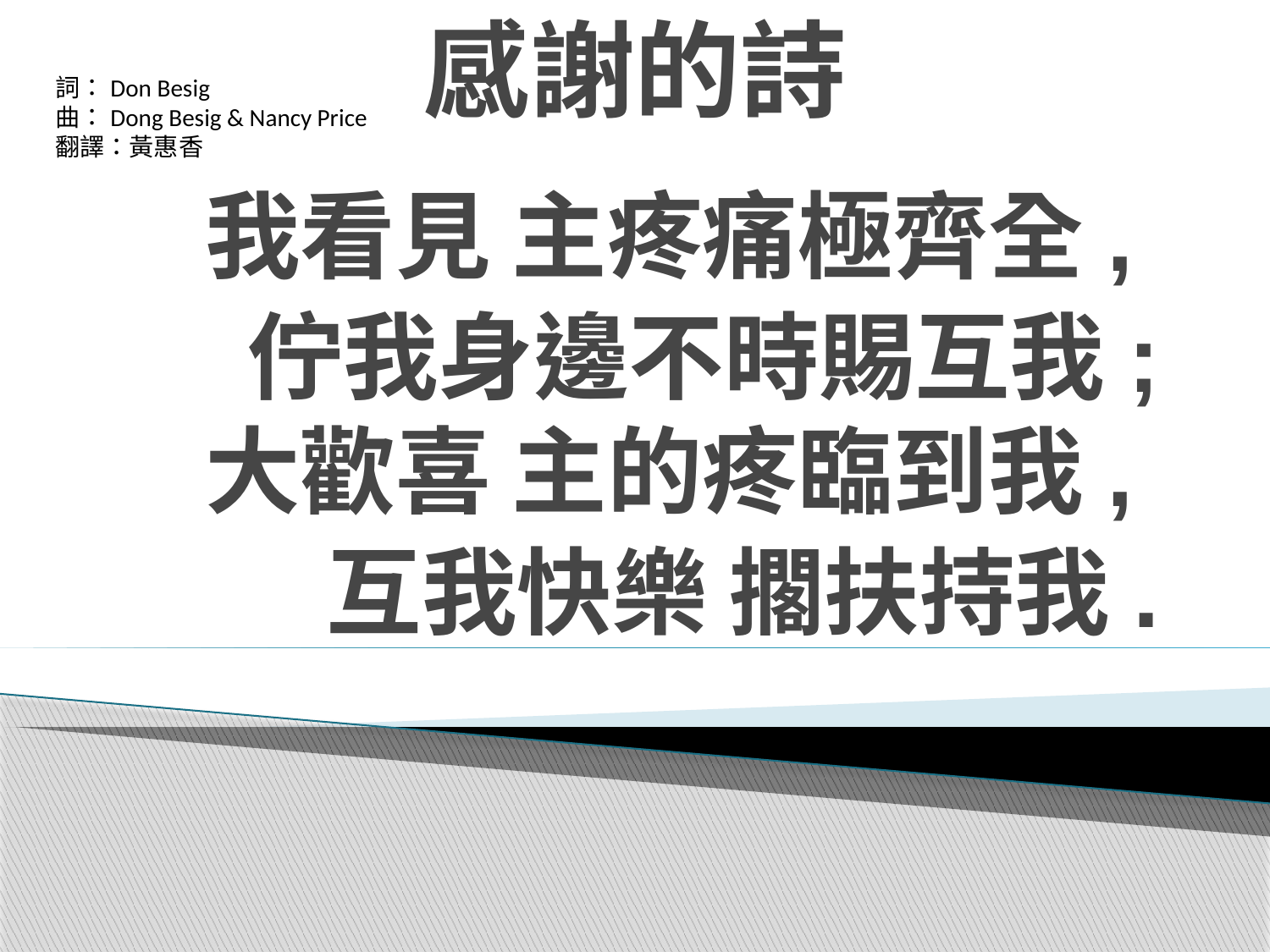

# 感謝的詩
詞：Don Besig
曲：Dong Besig & Nancy Price
翻譯：黃惠香
我看見 主疼痛極齊全,
佇我身邊不時賜互我;
大歡喜 主的疼臨到我,
互我快樂 擱扶持我.